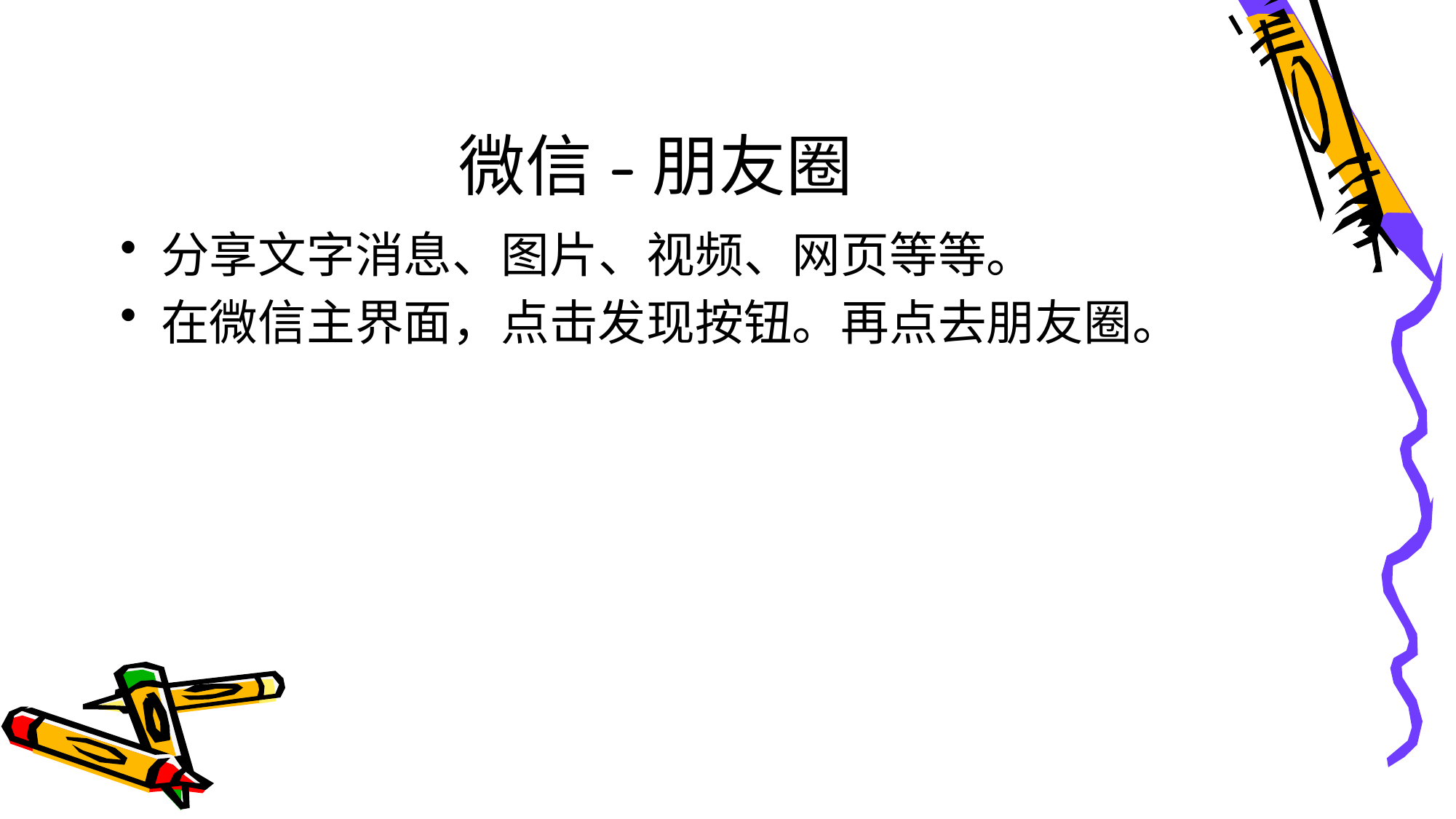

# 微信-朋友圈
分享文字消息、图片、视频、网页等等。
在微信主界面，点击发现按钮。再点去朋友圈。